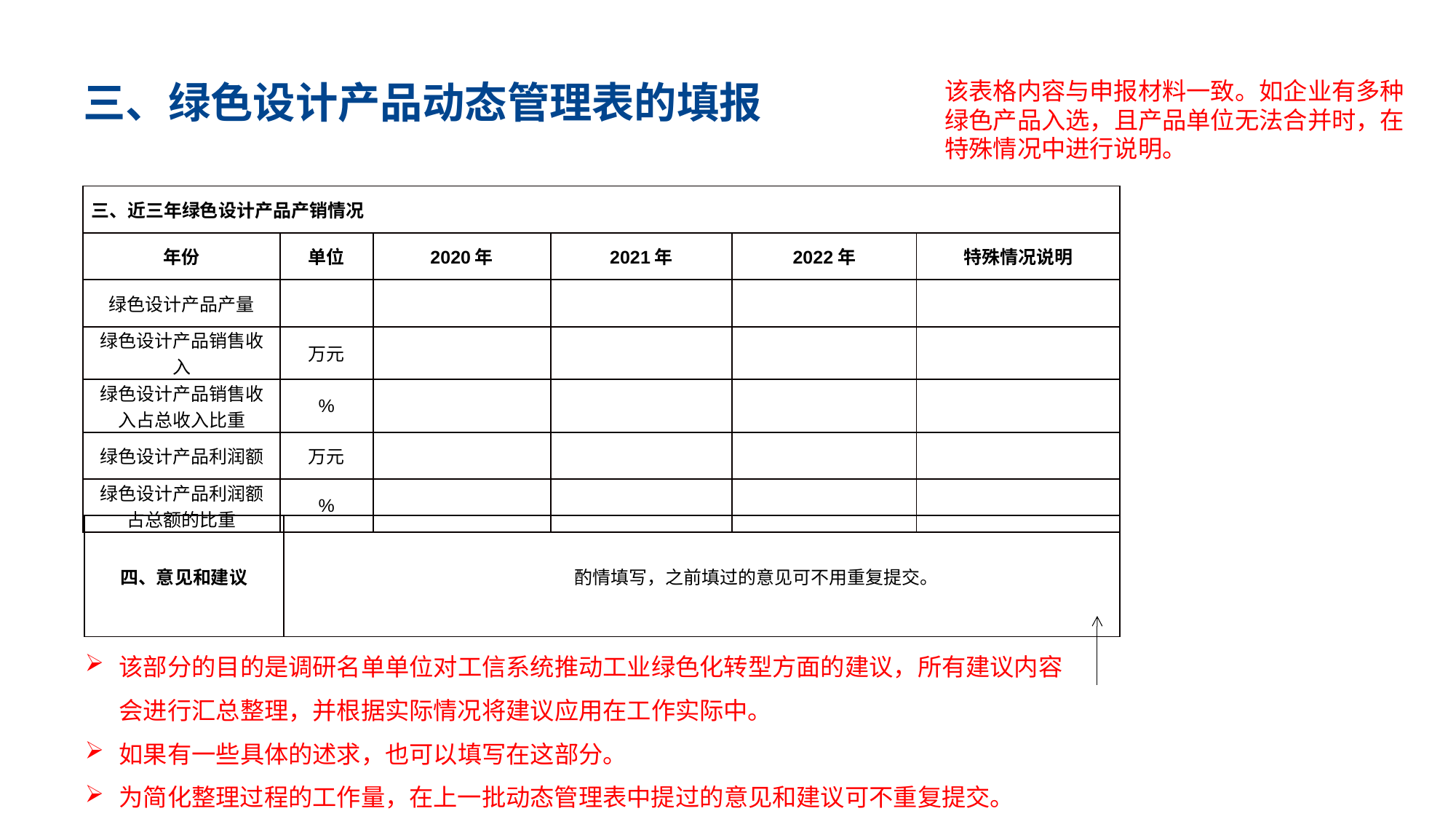

# 三、绿色设计产品动态管理表的填报
该表格内容与申报材料一致。如企业有多种绿色产品入选，且产品单位无法合并时，在特殊情况中进行说明。
| 三、近三年绿色设计产品产销情况 |  |  |  |  |  |
| --- | --- | --- | --- | --- | --- |
| 年份 | 单位 | 2020年 | 2021年 | 2022年 | 特殊情况说明 |
| 绿色设计产品产量 |  |  |  |  |  |
| 绿色设计产品销售收入 | 万元 |  |  |  |  |
| 绿色设计产品销售收入占总收入比重 | % |  |  |  |  |
| 绿色设计产品利润额 | 万元 |  |  |  |  |
| 绿色设计产品利润额占总额的比重 | % |  |  |  |  |

| 四、意见和建议 | 酌情填写，之前填过的意见可不用重复提交。 |
| --- | --- |
该部分的目的是调研名单单位对工信系统推动工业绿色化转型方面的建议，所有建议内容会进行汇总整理，并根据实际情况将建议应用在工作实际中。
如果有一些具体的述求，也可以填写在这部分。
为简化整理过程的工作量，在上一批动态管理表中提过的意见和建议可不重复提交。